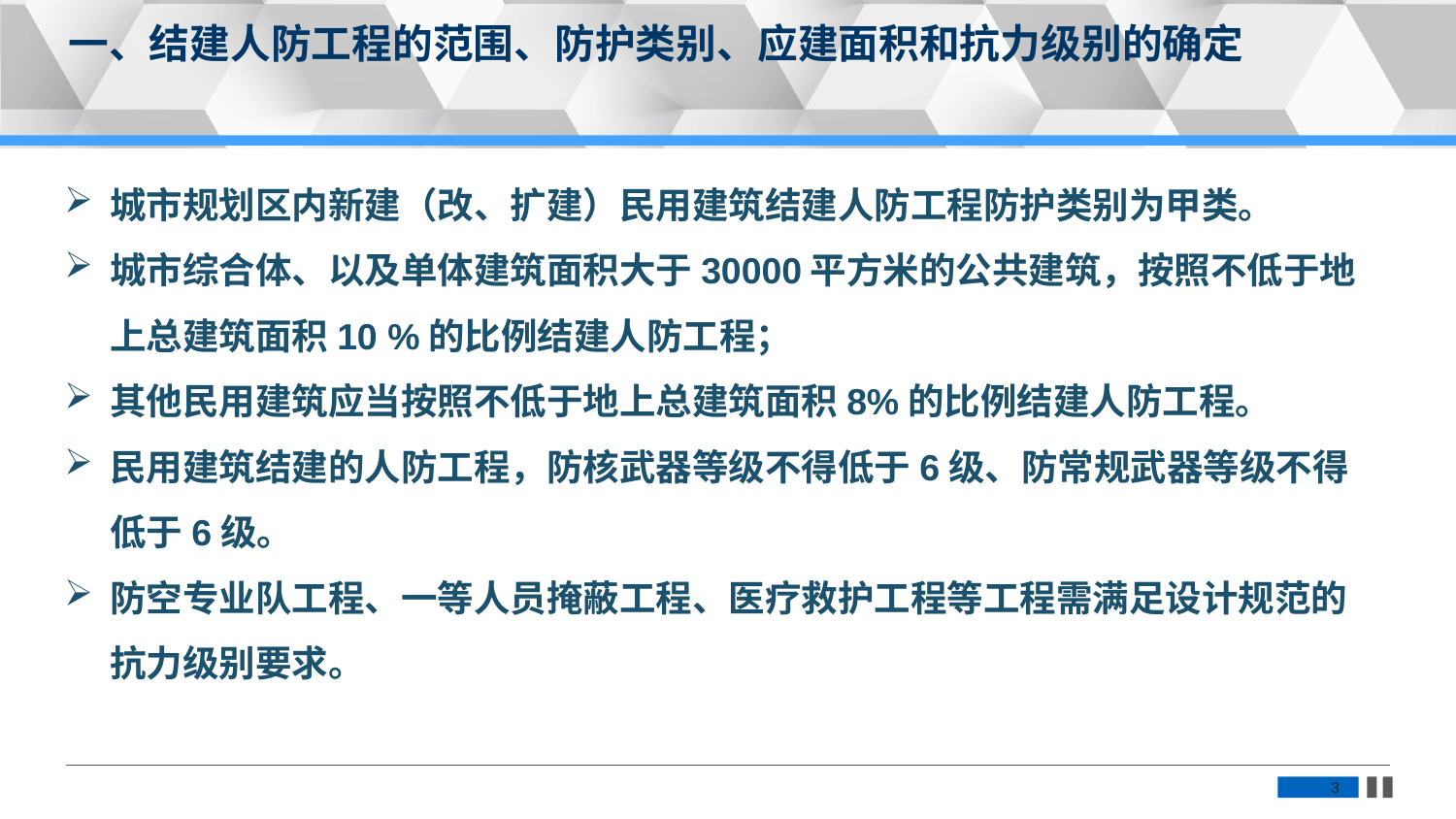

一、结建人防工程的范围、防护类别、应建面积和抗力级别的确定
城市规划区内新建（改、扩建）民用建筑结建人防工程防护类别为甲类。
城市综合体、以及单体建筑面积大于30000平方米的公共建筑，按照不低于地上总建筑面积10 %的比例结建人防工程；
其他民用建筑应当按照不低于地上总建筑面积8%的比例结建人防工程。
民用建筑结建的人防工程，防核武器等级不得低于6级、防常规武器等级不得低于6级。
防空专业队工程、一等人员掩蔽工程、医疗救护工程等工程需满足设计规范的抗力级别要求。
3